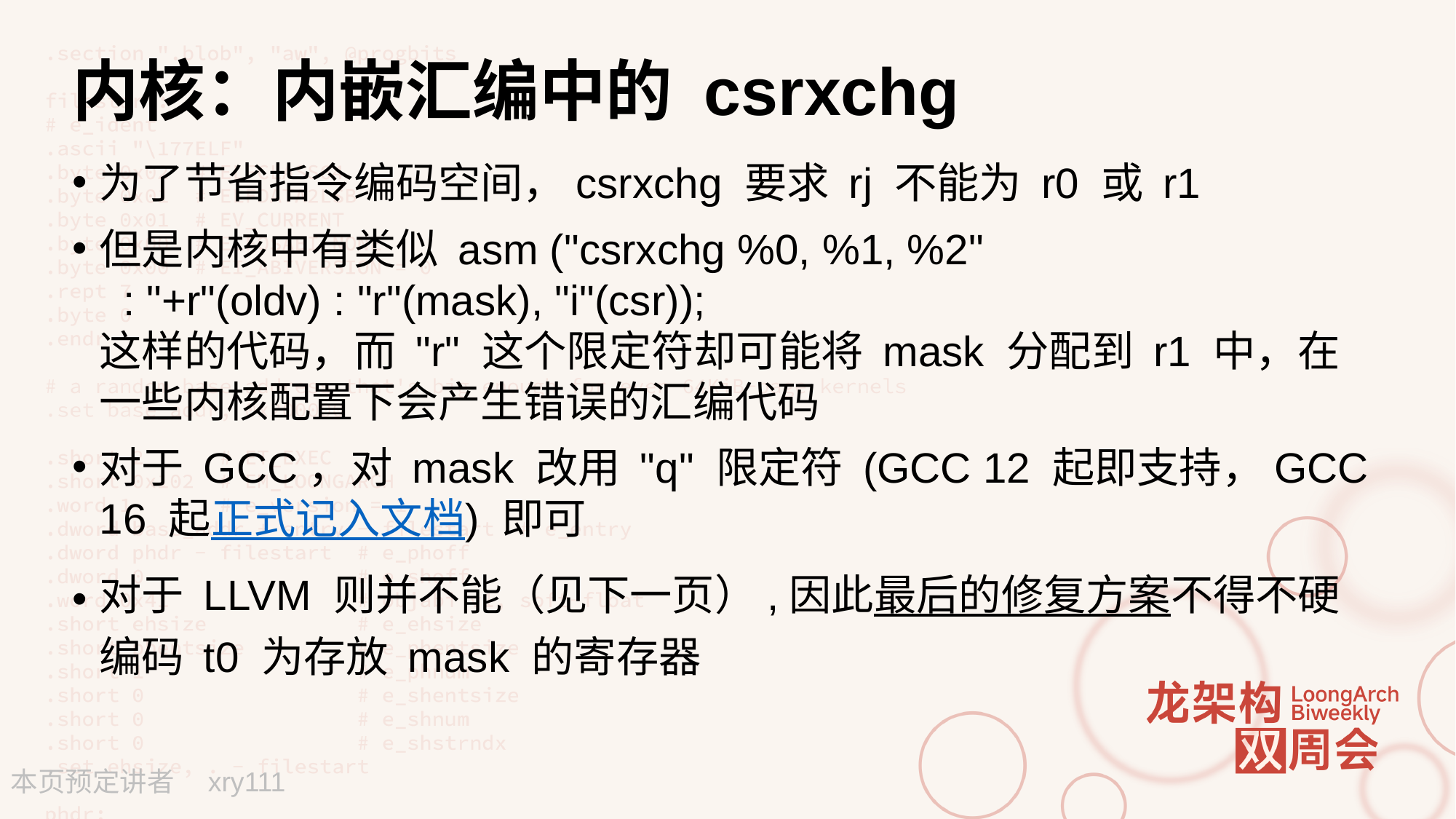

# 内核：内嵌汇编中的 csrxchg
为了节省指令编码空间，csrxchg 要求 rj 不能为 r0 或 r1
但是内核中有类似 asm ("csrxchg %0, %1, %2"
  : "+r"(oldv) : "r"(mask), "i"(csr));
这样的代码，而 "r" 这个限定符却可能将 mask 分配到 r1 中，在一些内核配置下会产生错误的汇编代码
对于 GCC，对 mask 改用 "q" 限定符 (GCC 12 起即支持，GCC 16 起正式记入文档) 即可
对于 LLVM 则并不能（见下一页）,因此最后的修复方案不得不硬编码 t0 为存放 mask 的寄存器
xry111